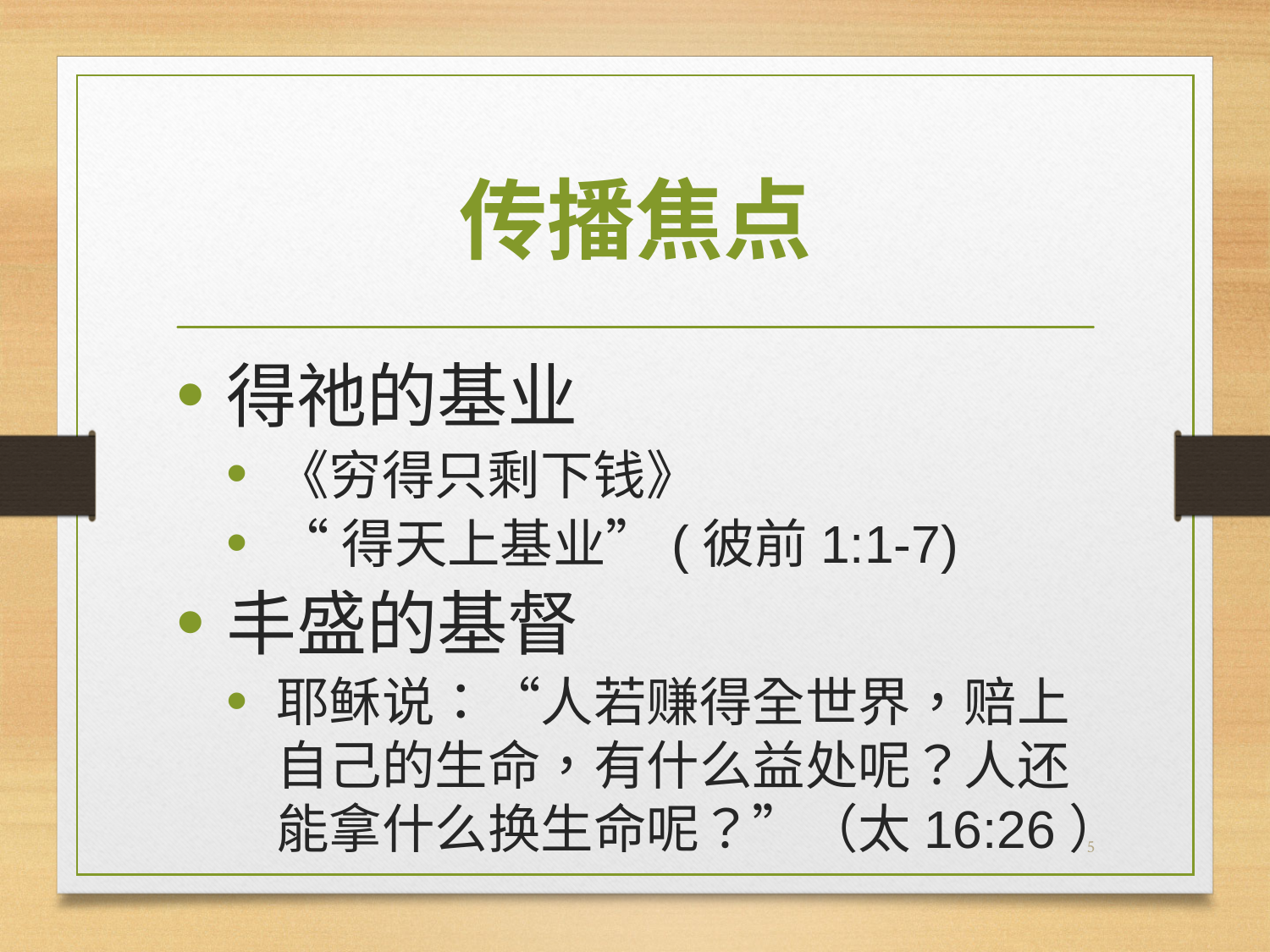

# 传播焦点
得祂的基业
《穷得只剩下钱》
“得天上基业”(彼前1:1-7)
丰盛的基督
耶稣说：“人若赚得全世界，赔上自己的生命，有什么益处呢？人还能拿什么换生命呢？”（太16:26）

5